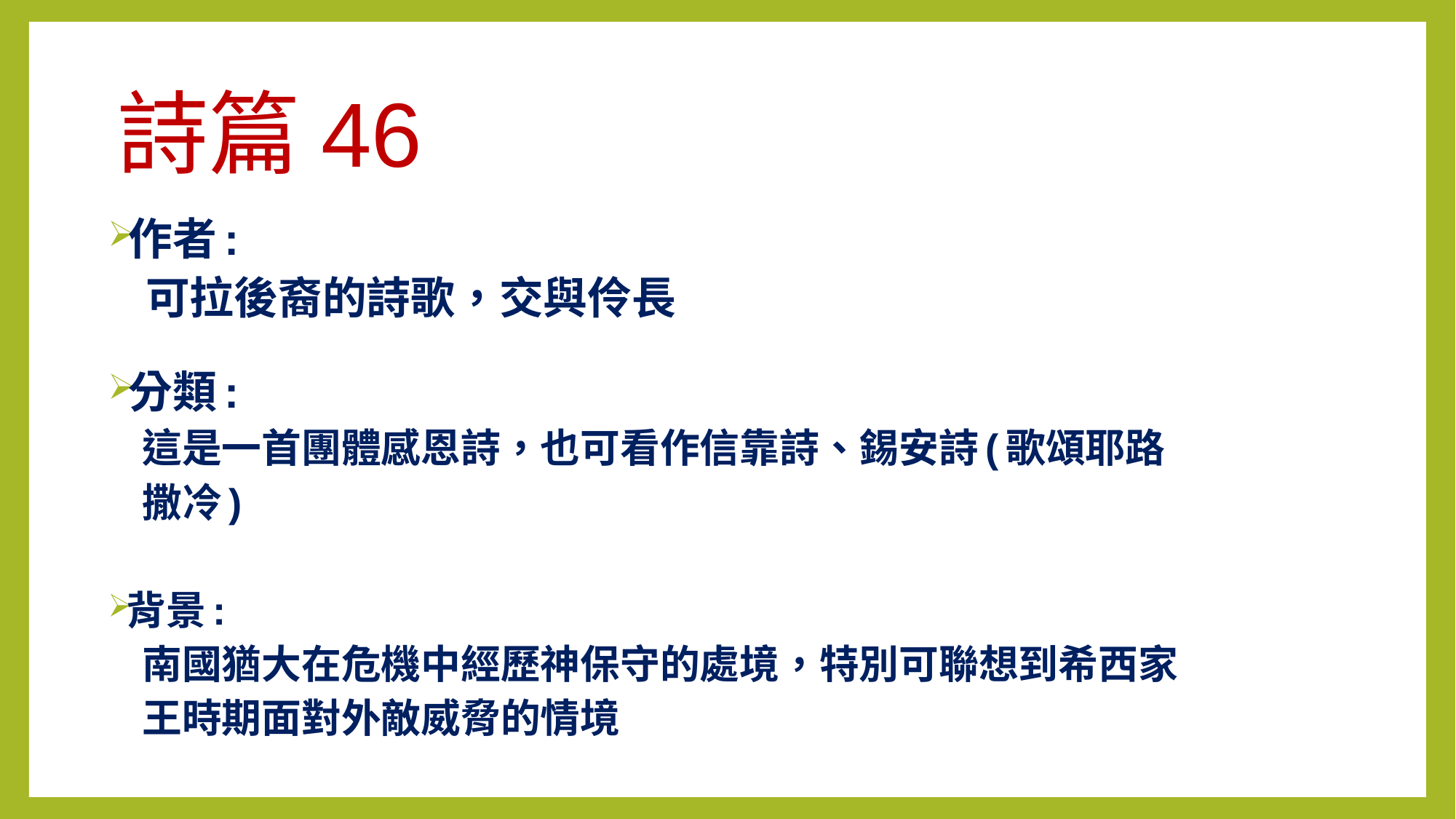

# 詩篇46
作者:
   可拉後裔的詩歌，交與伶長

分類:
   這是一首團體感恩詩，也可看作信靠詩、錫安詩(歌頌耶路
   撒冷)

背景:
   南國猶大在危機中經歷神保守的處境，特別可聯想到希西家
   王時期面對外敵威脅的情境